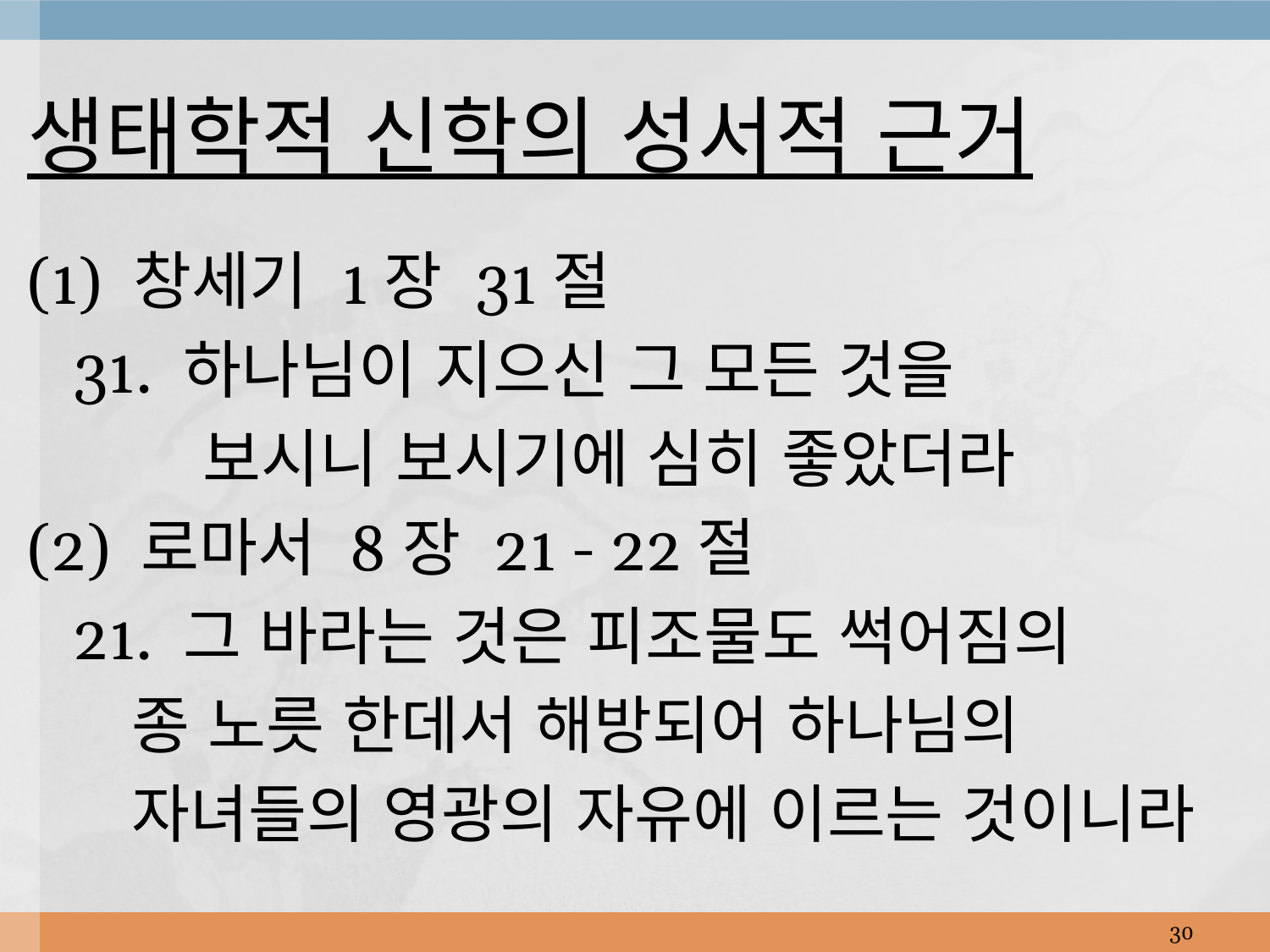

생태학적 신학의 성서적 근거

(1) 창세기 1장 31절
   31. 하나님이 지으신 그 모든 것을
         보시니 보시기에 심히 좋았더라
(2) 로마서 8장 21 - 22절
   21. 그 바라는 것은 피조물도 썩어짐의
     종 노릇 한데서 해방되어 하나님의
     자녀들의 영광의 자유에 이르는 것이니라

30